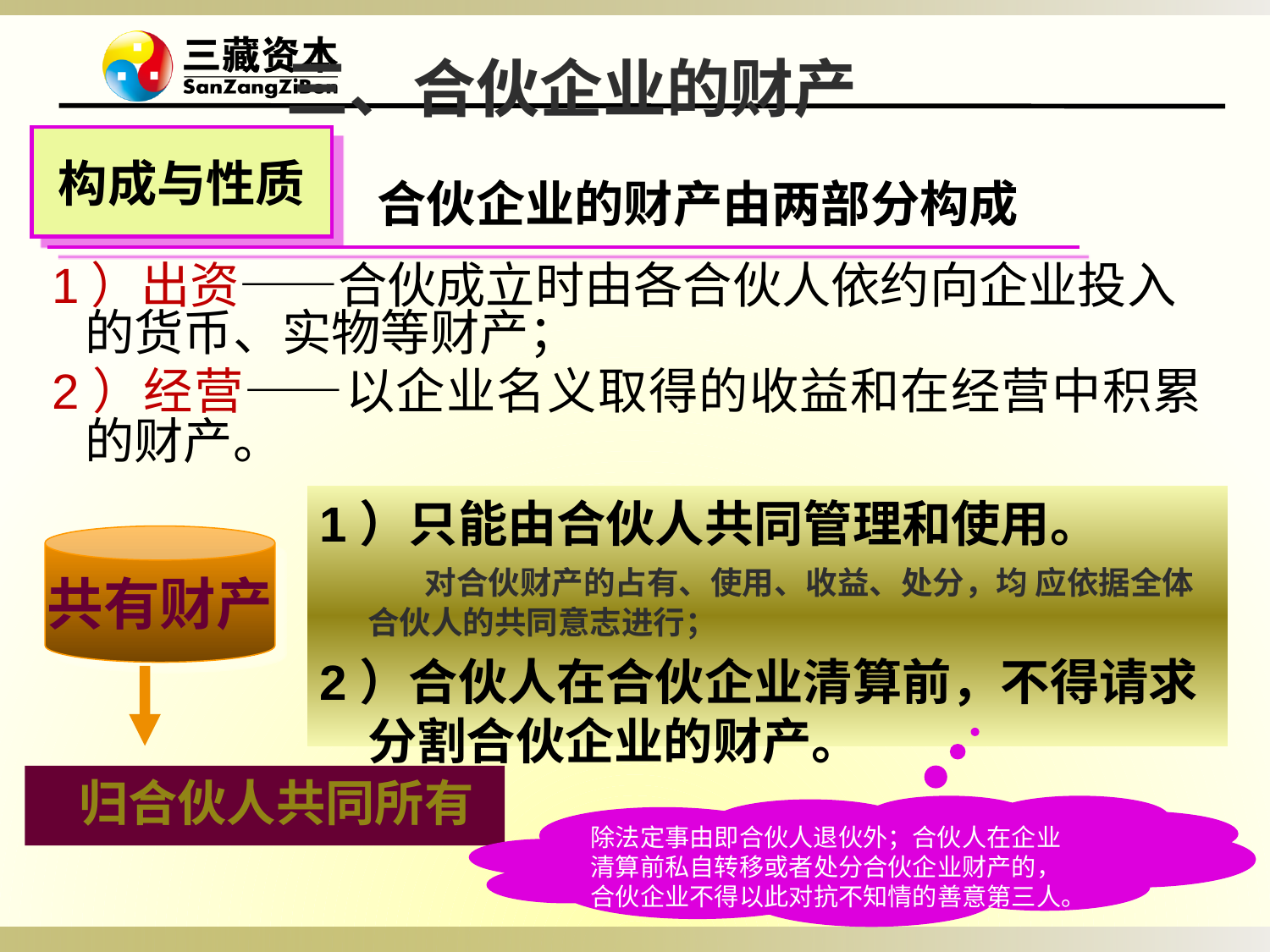

三、合伙企业的财产
构成与性质
合伙企业的财产由两部分构成
 1）出资——合伙成立时由各合伙人依约向企业投入的货币、实物等财产；
 2）经营——以企业名义取得的收益和在经营中积累的财产。
1）只能由合伙人共同管理和使用。                   对合伙财产的占有、使用、收益、处分，均 应依据全体合伙人的共同意志进行；
2）合伙人在合伙企业清算前，不得请求分割合伙企业的财产。
共有财产

 归合伙人共同所有
除法定事由即合伙人退伙外；合伙人在企业清算前私自转移或者处分合伙企业财产的，合伙企业不得以此对抗不知情的善意第三人。